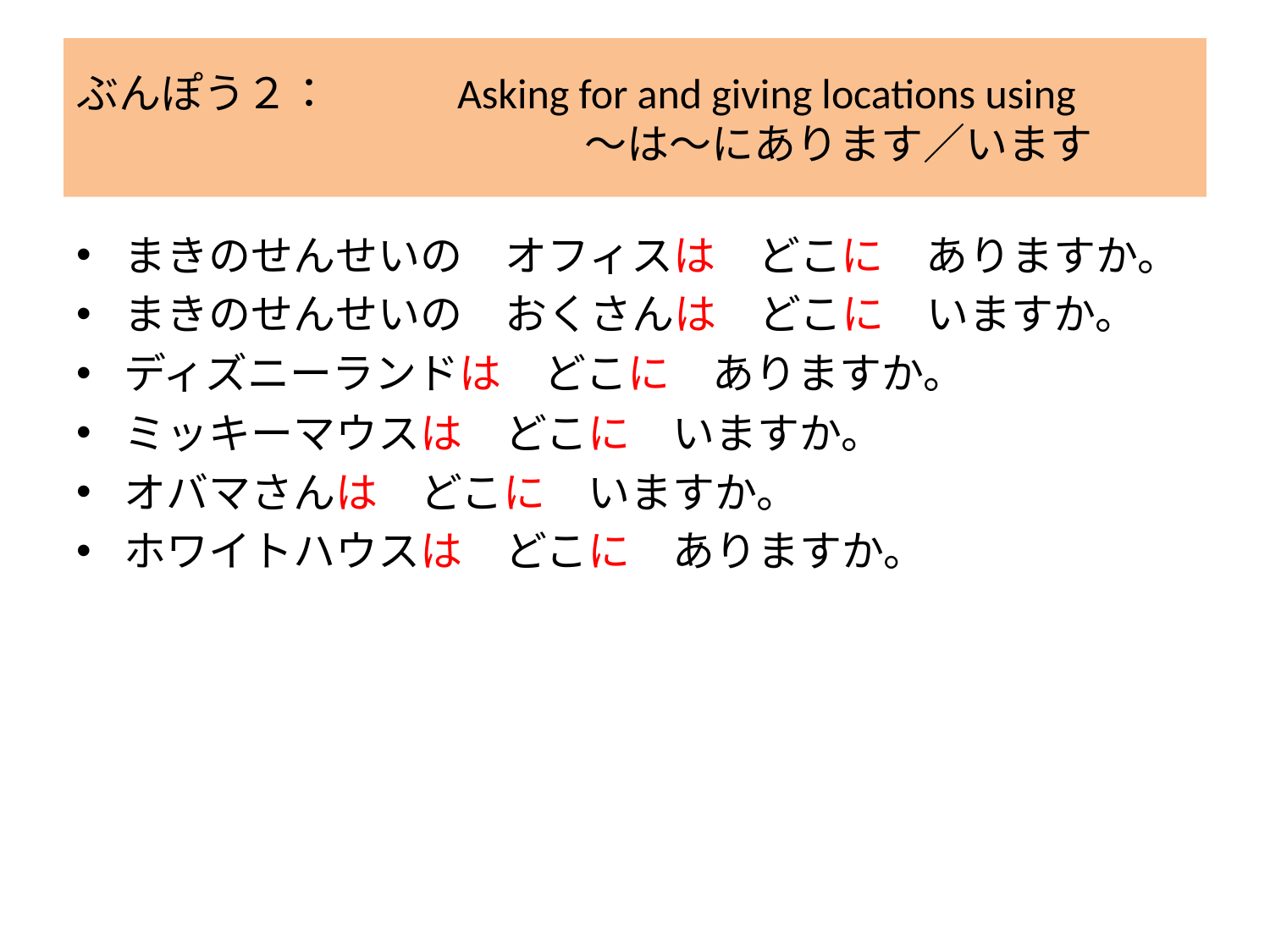

# ぶんぽう２： 	Asking for and giving locations using ～は～にあります／います
まきのせんせいの　オフィスは　どこに　ありますか。
まきのせんせいの　おくさんは　どこに　いますか。
ディズニーランドは　どこに　ありますか。
ミッキーマウスは　どこに　いますか。
オバマさんは　どこに　いますか。
ホワイトハウスは　どこに　ありますか。